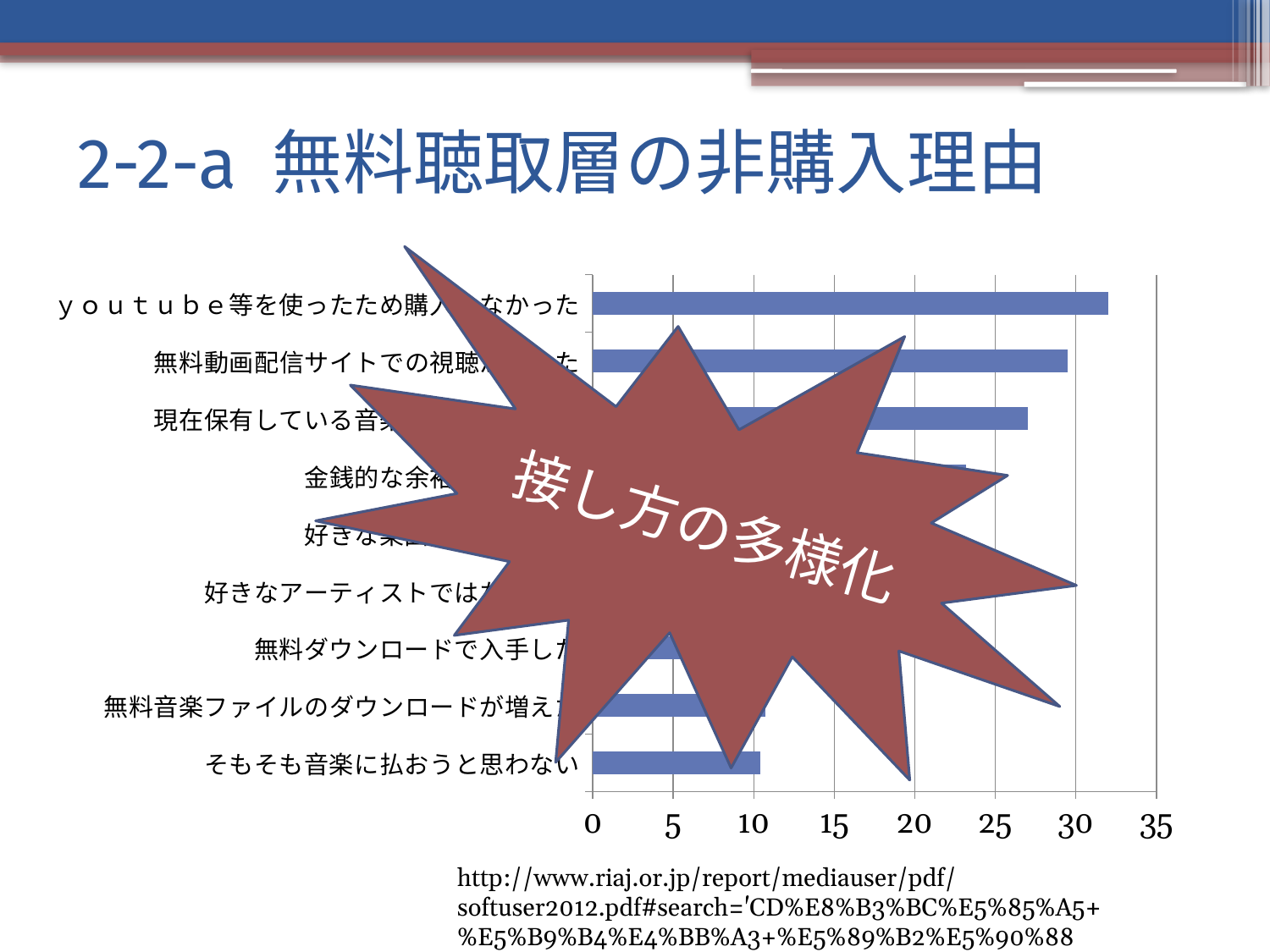

# 2-2-a 無料聴取層の非購入理由

### Chart

| Category | 系列 1 |
|---|---|
| そもそも音楽に払おうと思わない | 10.4 |
| 無料音楽ファイルのダウンロードが増えた | 10.7 |
| 無料ダウンロードで入手した | 14.8 |
| 好きなアーティストではなかった | 14.8 |
| 好きな楽曲ではなかった | 19.7 |
| 金銭的な余裕が無かった | 23.2 |
| 現在保有している音楽で満足している | 27.0 |
| 無料動画配信サイトでの視聴が増えた | 29.5 |
| ｙｏｕｔｕｂｅ等を使ったため購入しなかった | 32.0 |
接し方の多様化
http://www.riaj.or.jp/report/mediauser/pdf/softuser2012.pdf#search='CD%E8%B3%BC%E5%85%A5+%E5%B9%B4%E4%BB%A3+%E5%89%B2%E5%90%88